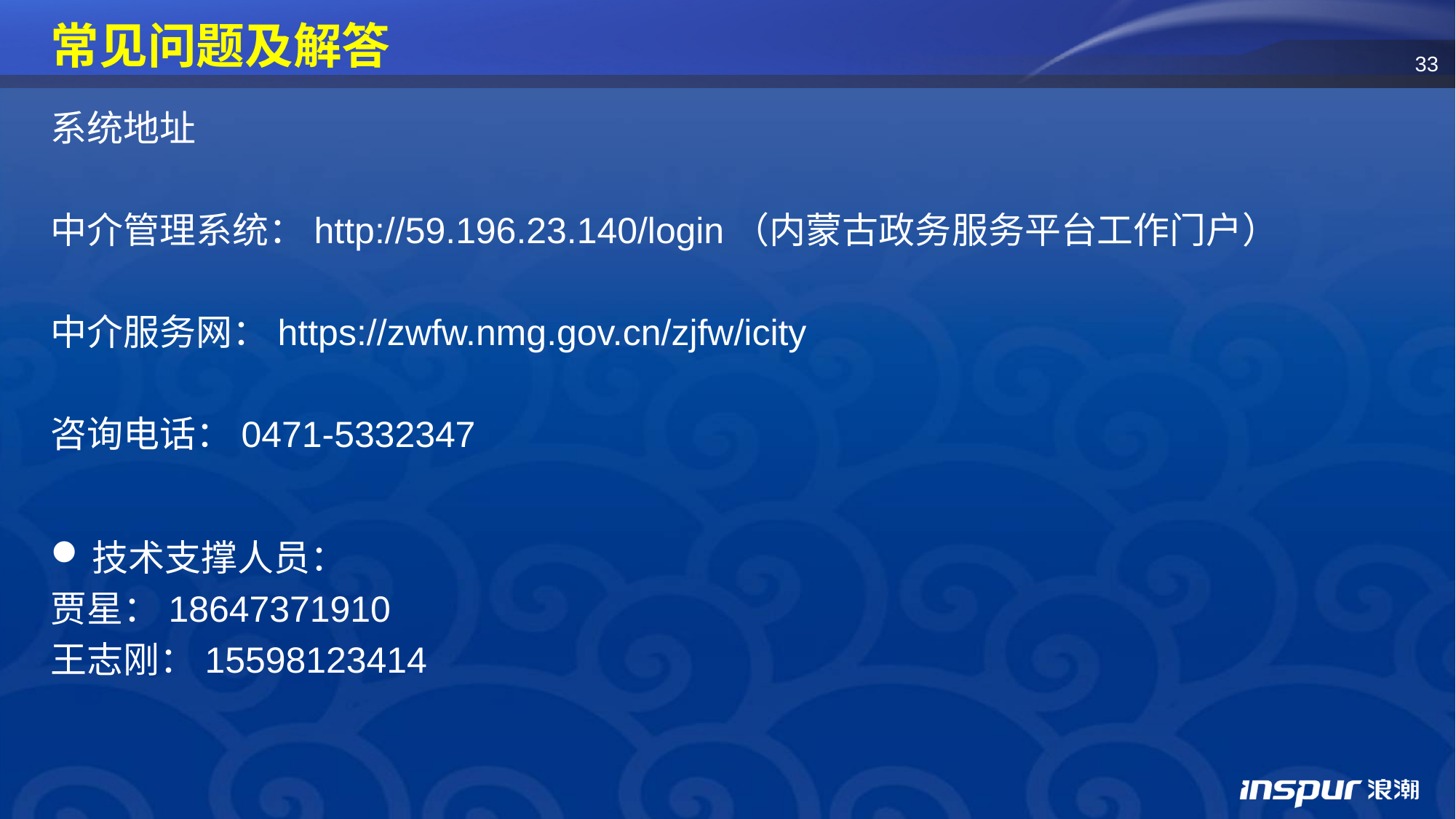

# 常见问题及解答
系统地址

中介管理系统：http://59.196.23.140/login（内蒙古政务服务平台工作门户）

中介服务网：https://zwfw.nmg.gov.cn/zjfw/icity

咨询电话：0471-5332347

技术支撑人员：
贾星：18647371910
王志刚：15598123414